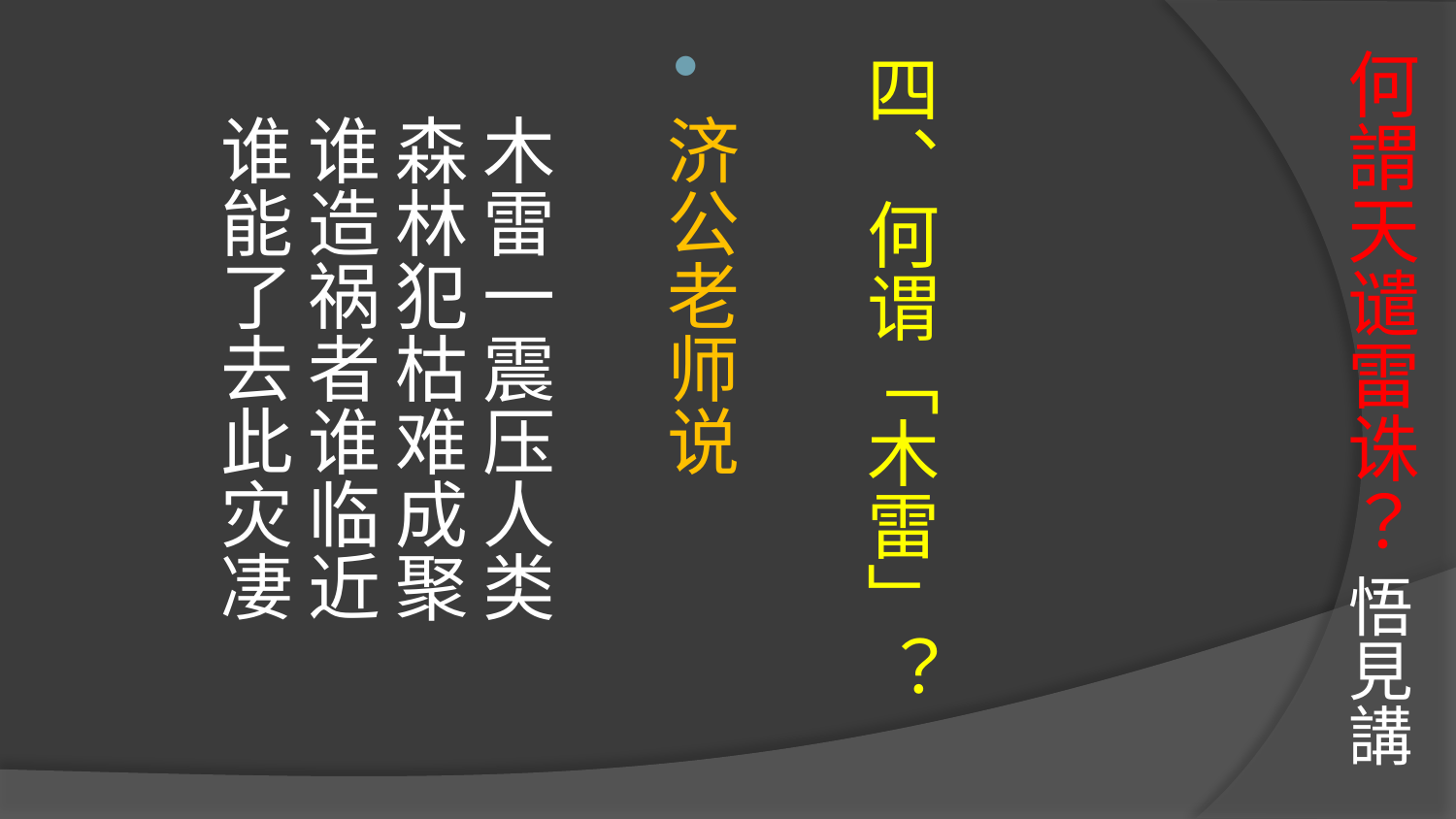

# 何謂天谴雷诛？ 悟見講
四、何谓「木雷」？
济公老师说
木雷一震压人类
森林犯枯难成聚
谁造祸者谁临近
谁能了去此灾凄